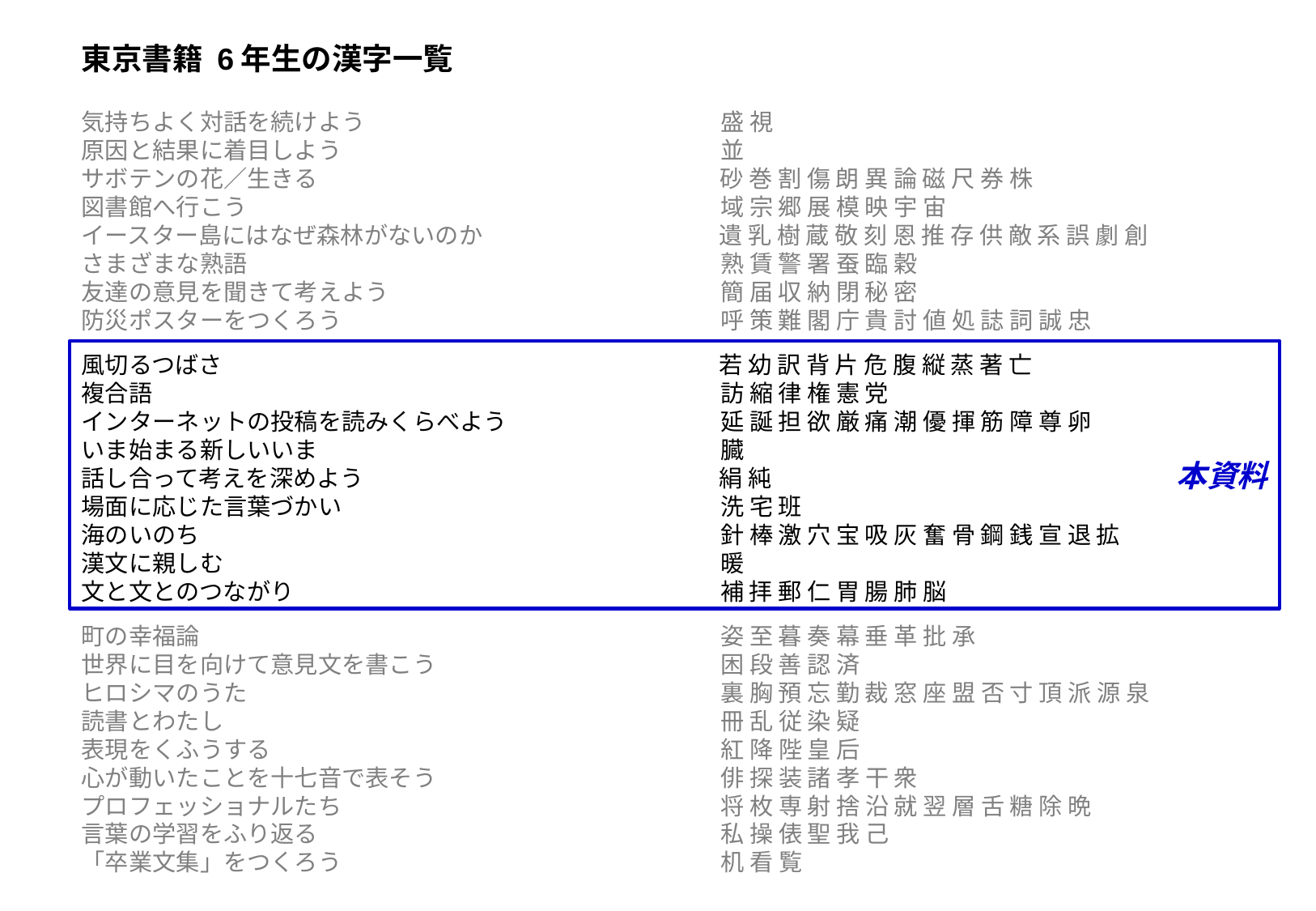

東京書籍 6年生の漢字一覧
気持ちよく対話を続けよう　　　　　　　　　　　　　　　盛 視
原因と結果に着目しよう　　　　　　　　　　　　　　　　並
サボテンの花／生きる　　　　　　　　　　　　　　　　　砂 巻 割 傷 朗 異 論 磁 尺 券 株
図書館へ行こう　　　　　　　　　　　　　　　　　　　　域 宗 郷 展 模 映 宇 宙
イースター島にはなぜ森林がないのか　　　　　　　　　　遺 乳 樹 蔵 敬 刻 恩 推 存 供 敵 系 誤 劇 創
さまざまな熟語　　　　　　　　　　　　　　　　　　　　熟 賃 警 署 蚕 臨 穀
友達の意見を聞きて考えよう　　　　　　　　　　　　　　簡 届 収 納 閉 秘 密
防災ポスターをつくろう　　　　　　　　　　　　　　　　呼 策 難 閣 庁 貴 討 値 処 誌 詞 誠 忠

風切るつばさ　　　　　　　　　　　　　　　　　　　　　若 幼 訳 背 片 危 腹 縦 蒸 著 亡
複合語　　　　　　　　　　　　　　　　　　　　　　　　訪 縮 律 権 憲 党
インターネットの投稿を読みくらべよう　　　　　　　　　延 誕 担 欲 厳 痛 潮 優 揮 筋 障 尊 卵
いま始まる新しいいま　　　　　　　　　　　　　　　　　臓
話し合って考えを深めよう　　　　　　　　　　　　　　　絹 純
場面に応じた言葉づかい　　　　　　　　　　　　　　　　洗 宅 班
海のいのち　　　　　　　　　　　　　　　　　　　　　　針 棒 激 穴 宝 吸 灰 奮 骨 鋼 銭 宣 退 拡
漢文に親しむ　　　　　　　　　　　　　　　　　　　　　暖
文と文とのつながり　　　　　　　　　　　　　　　　　　補 拝 郵 仁 胃 腸 肺 脳

町の幸福論　　　　　　　　　　　　　　　　　　　　　　姿 至 暮 奏 幕 垂 革 批 承
世界に目を向けて意見文を書こう　　　　　　　　　　　　困 段 善 認 済
ヒロシマのうた　　　　　　　　　　　　　　　　　　　　裏 胸 預 忘 勤 裁 窓 座 盟 否 寸 頂 派 源 泉
読書とわたし　　　　　　　　　　　　　　　　　　　　　冊 乱 従 染 疑
表現をくふうする　　　　　　　　　　　　　　　　　　　紅 降 陛 皇 后
心が動いたことを十七音で表そう　　　　　　　　　　　　俳 探 装 諸 孝 干 衆
プロフェッショナルたち　　　　　　　　　　　　　　　　将 枚 専 射 捨 沿 就 翌 層 舌 糖 除 晩
言葉の学習をふり返る　　　　　　　　　　　　　　　　　私 操 俵 聖 我 己
「卒業文集」をつくろう　　　　　　　　　　　　　　　　机 看 覧
本資料